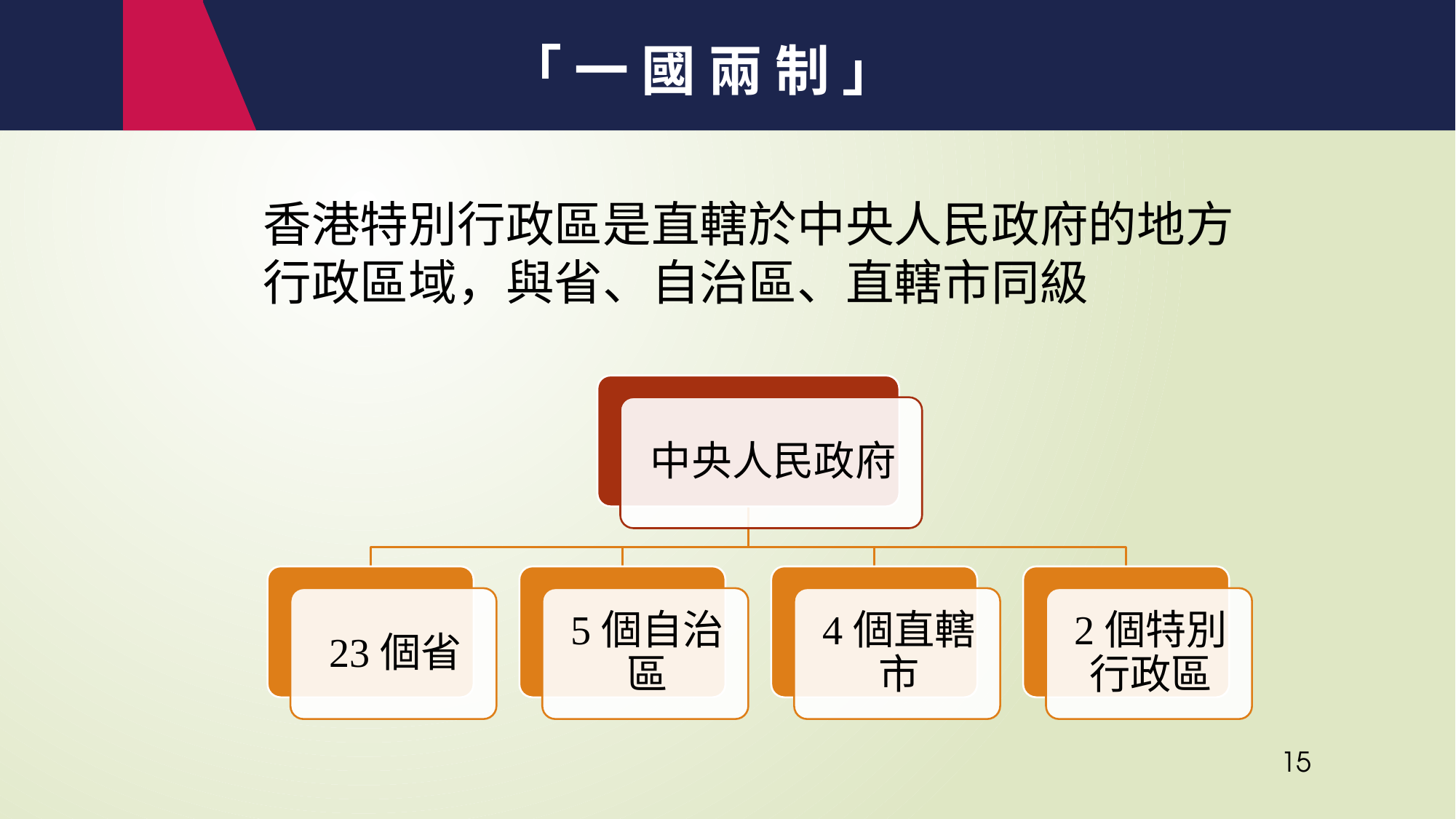

「 一 國 兩 制 」
香港特別行政區是直轄於中央人民政府的地方行政區域，與省、自治區、直轄市同級

中央人民政府
23個省
5個自治區
4個直轄市
2個特別行政區
15